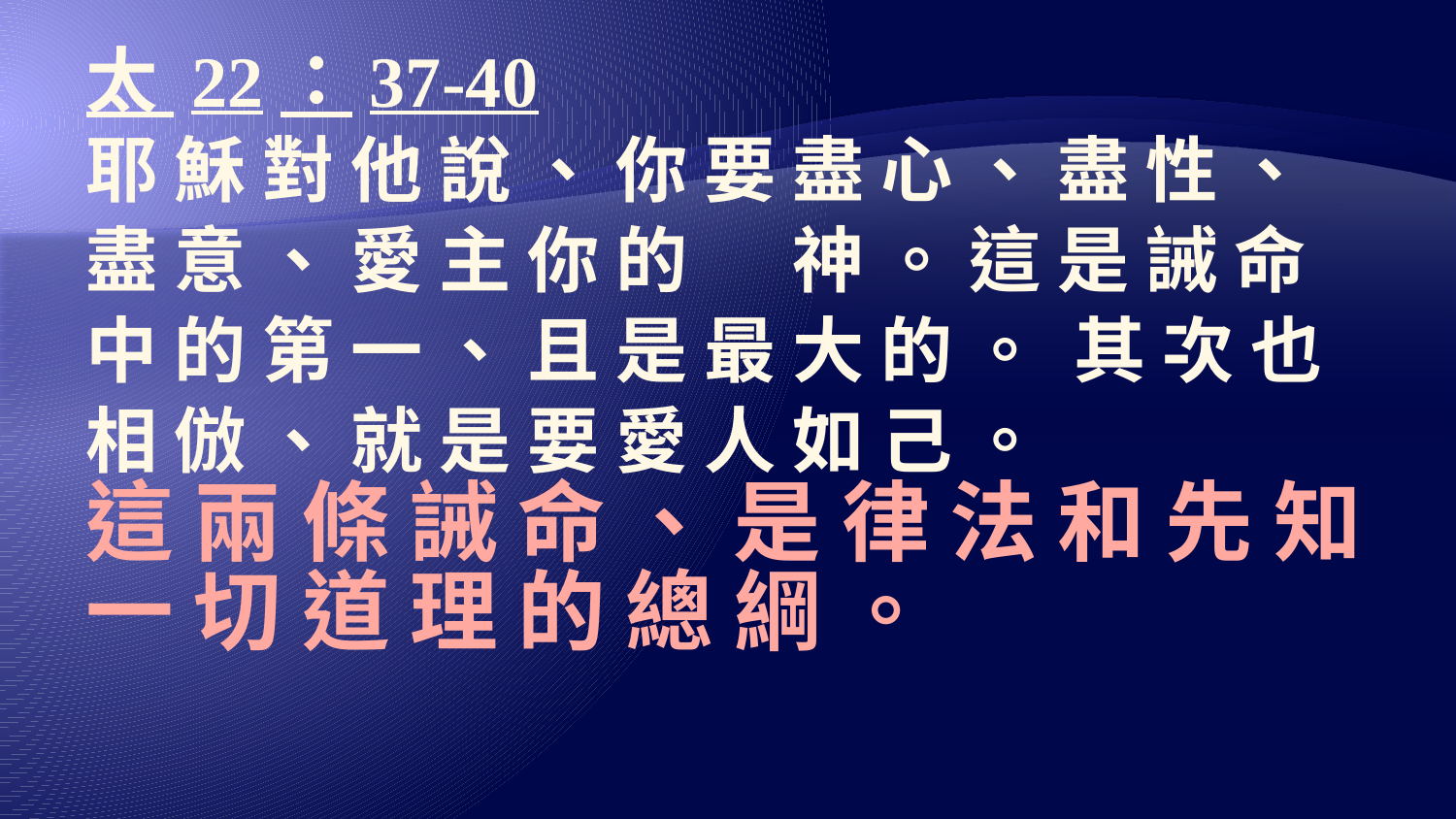

# 太 22：37-40 耶 穌 對 他 說 、 你 要 盡 心 、 盡 性 、 盡 意 、 愛 主 你 的 　 神 。 這 是 誡 命 中 的 第 一 、 且 是 最 大 的 。  其 次 也 相 倣 、 就 是 要 愛 人 如 己 。 這 兩 條 誡 命 、 是 律 法 和 先 知 一 切 道 理 的 總 綱 。